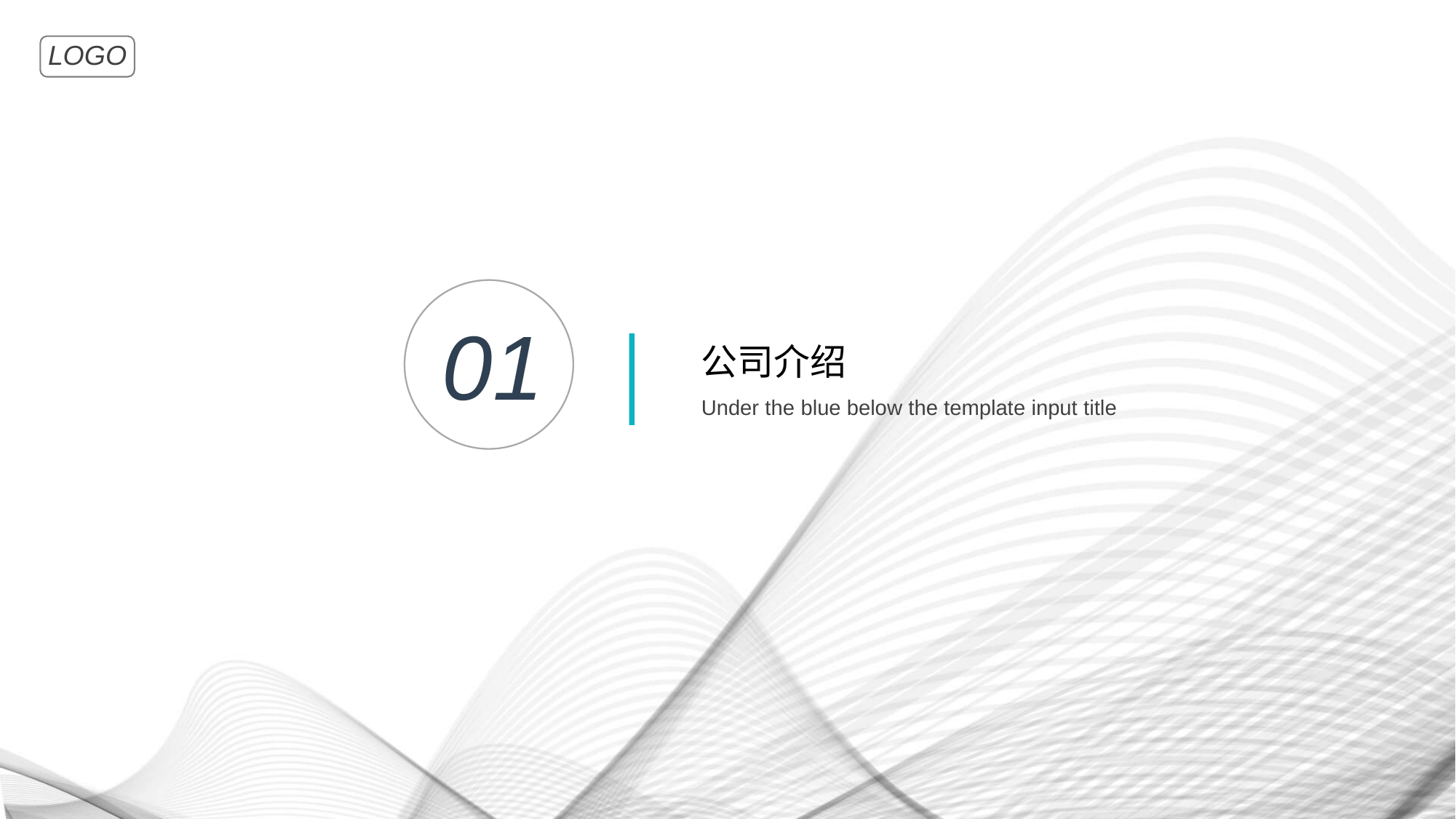

https://www.xippt.com/

01

公司介绍
Under the blue below the template input title